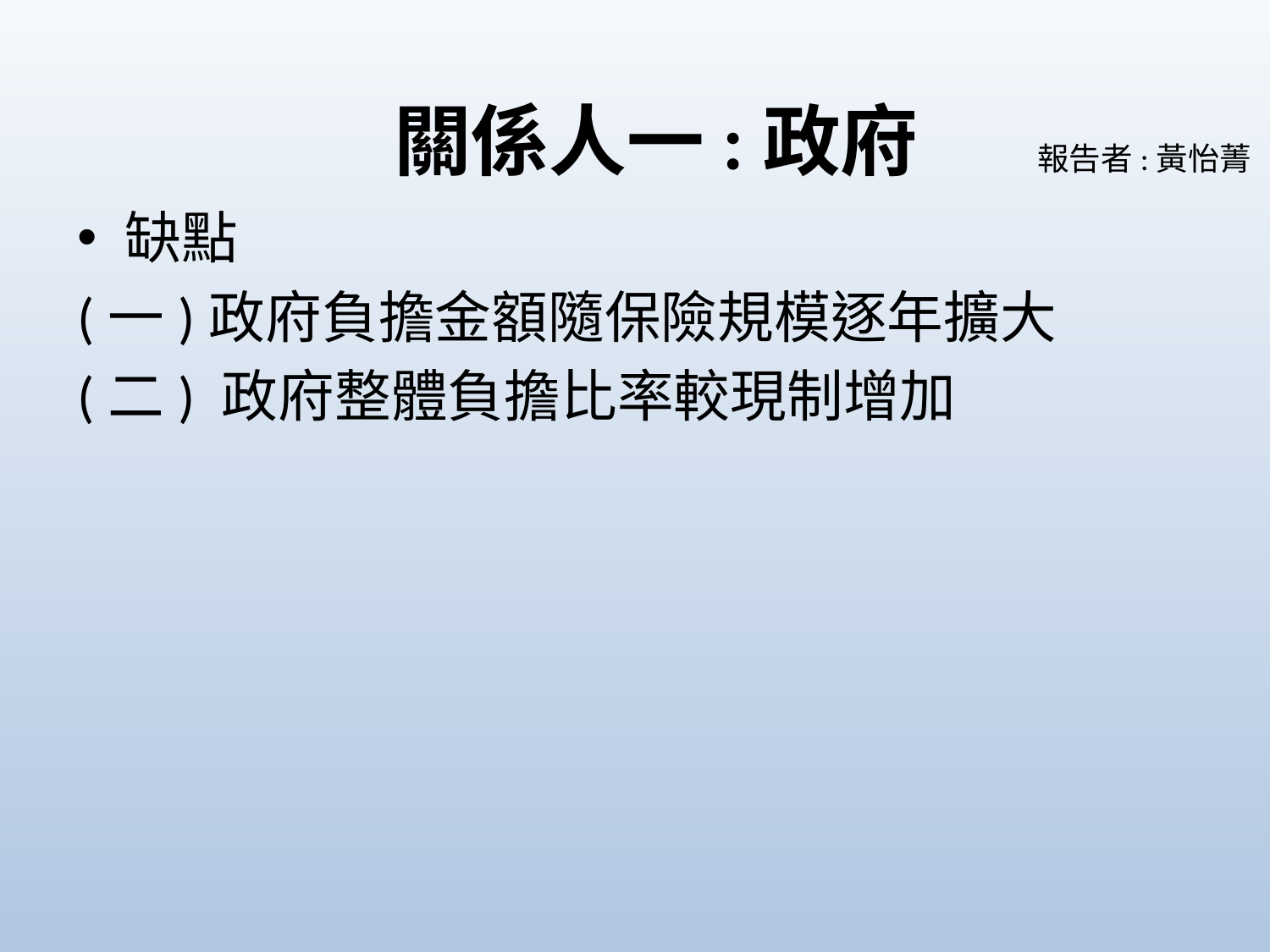

關係人一:政府
報告者:黃怡菁
缺點
(一)政府負擔金額隨保險規模逐年擴大
(二) 政府整體負擔比率較現制增加